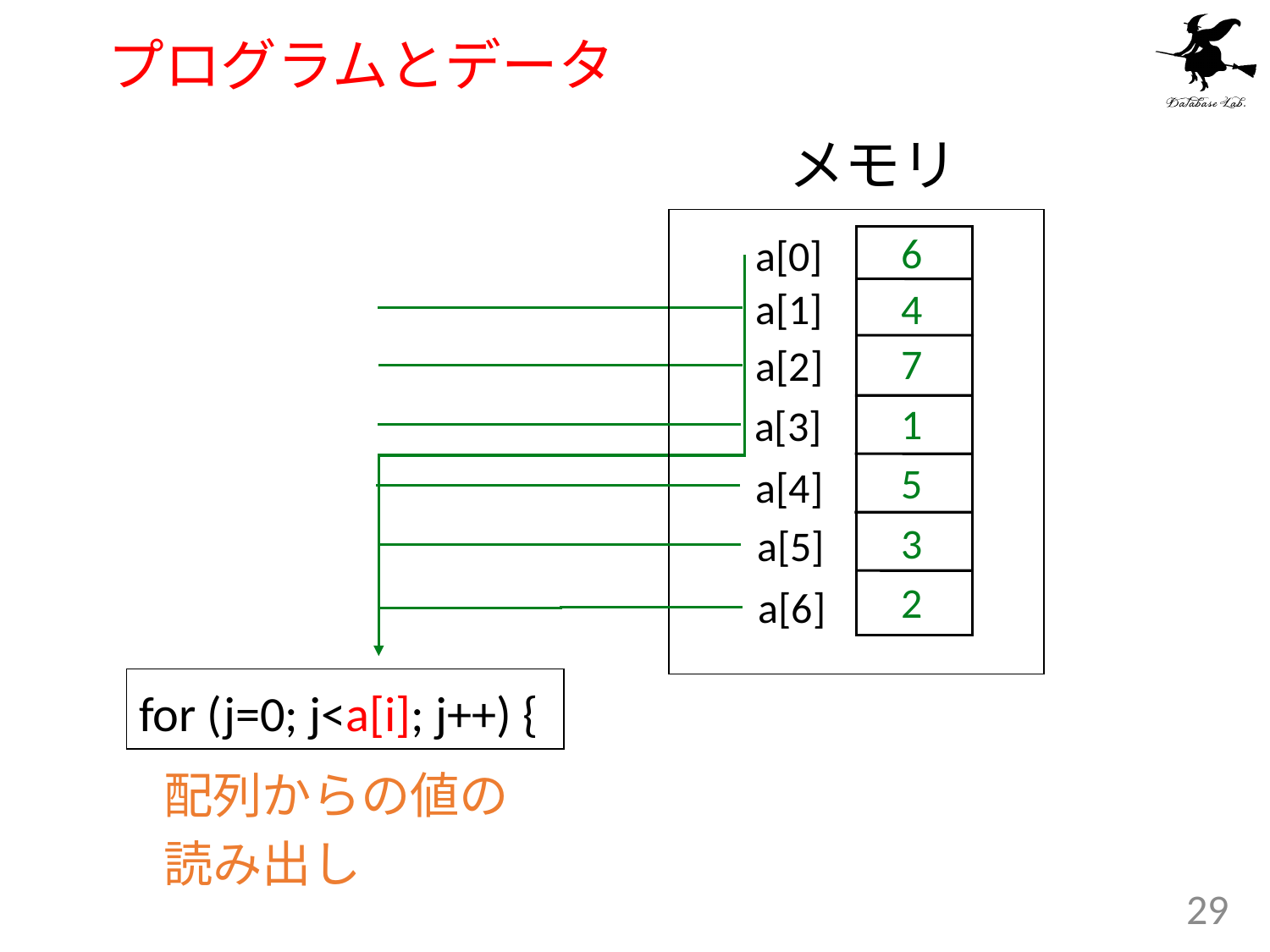

# プログラムとデータ
メモリ

6
a[0]

a[1]
4

7

a[2]

1
a[3]

5

a[4]
3

a[5]
2

a[6]
for (j=0; j<a[i]; j++) {
配列からの値の
読み出し
29